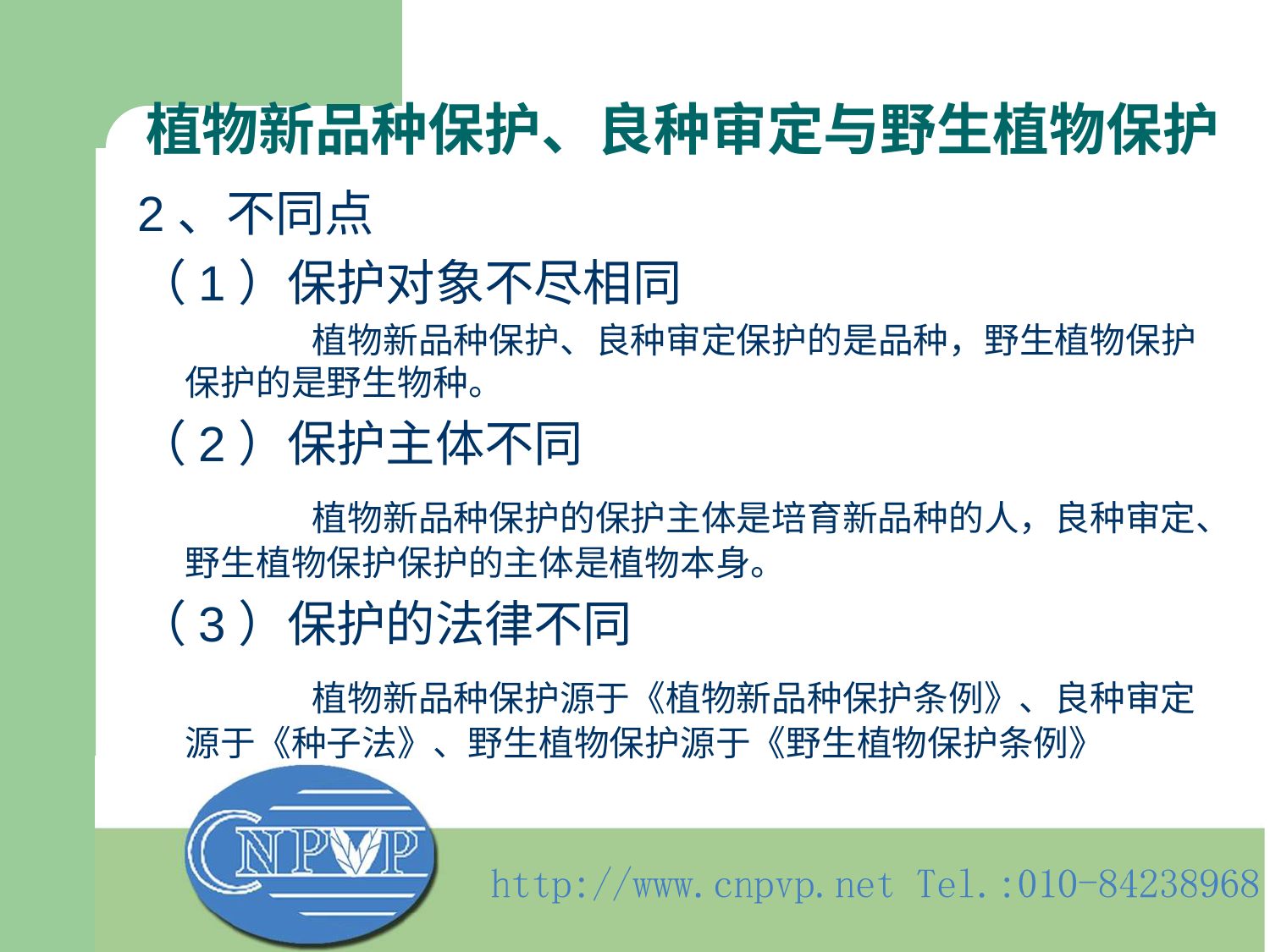

# 植物新品种保护、良种审定与野生植物保护
2、不同点
（1）保护对象不尽相同
		植物新品种保护、良种审定保护的是品种，野生植物保护保护的是野生物种。
（2）保护主体不同
		植物新品种保护的保护主体是培育新品种的人，良种审定、野生植物保护保护的主体是植物本身。
（3）保护的法律不同
		植物新品种保护源于《植物新品种保护条例》、良种审定源于《种子法》、野生植物保护源于《野生植物保护条例》